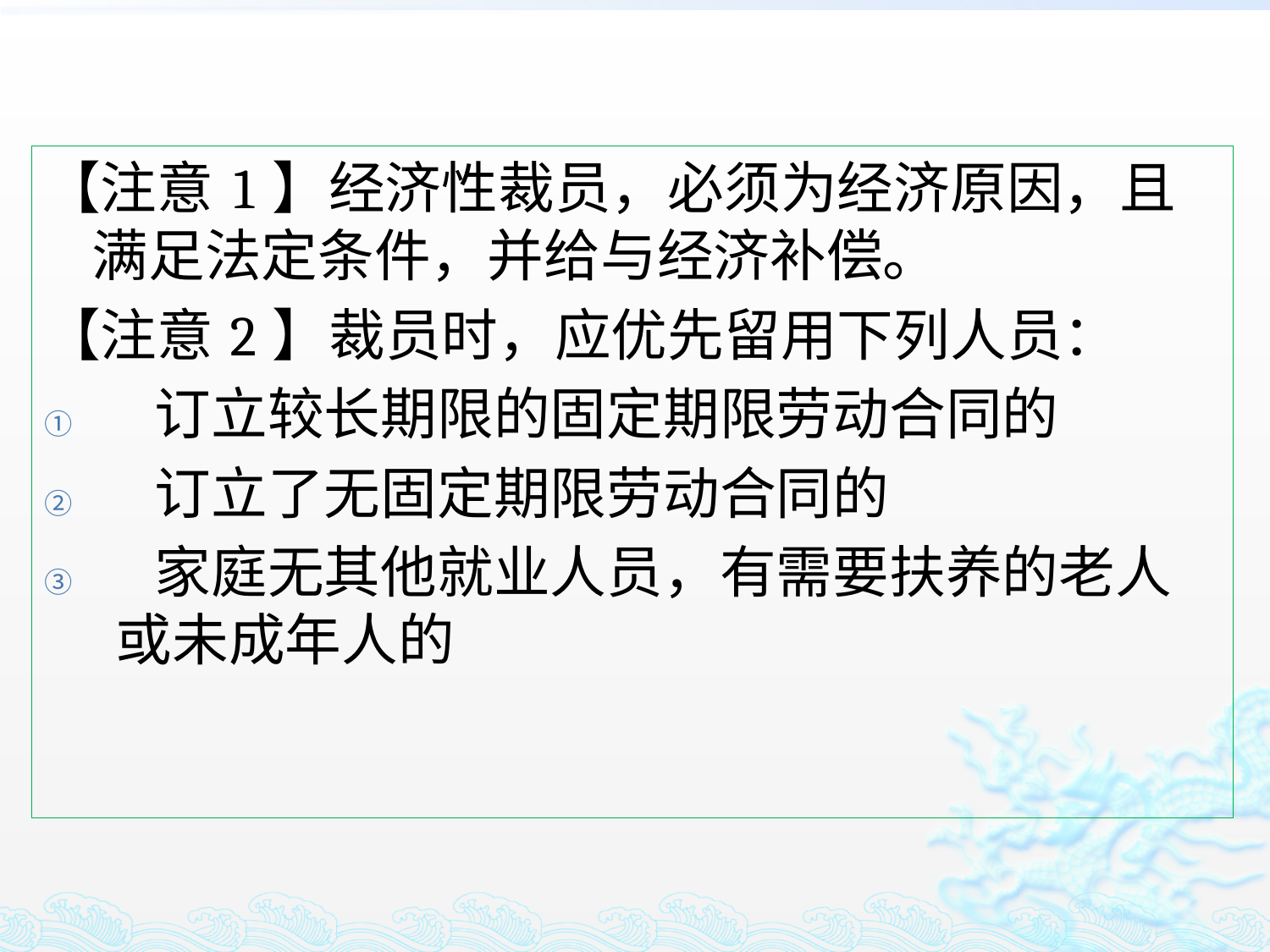

【注意1】经济性裁员，必须为经济原因，且满足法定条件，并给与经济补偿。
【注意2】裁员时，应优先留用下列人员：
  订立较长期限的固定期限劳动合同的
  订立了无固定期限劳动合同的
  家庭无其他就业人员，有需要扶养的老人或未成年人的